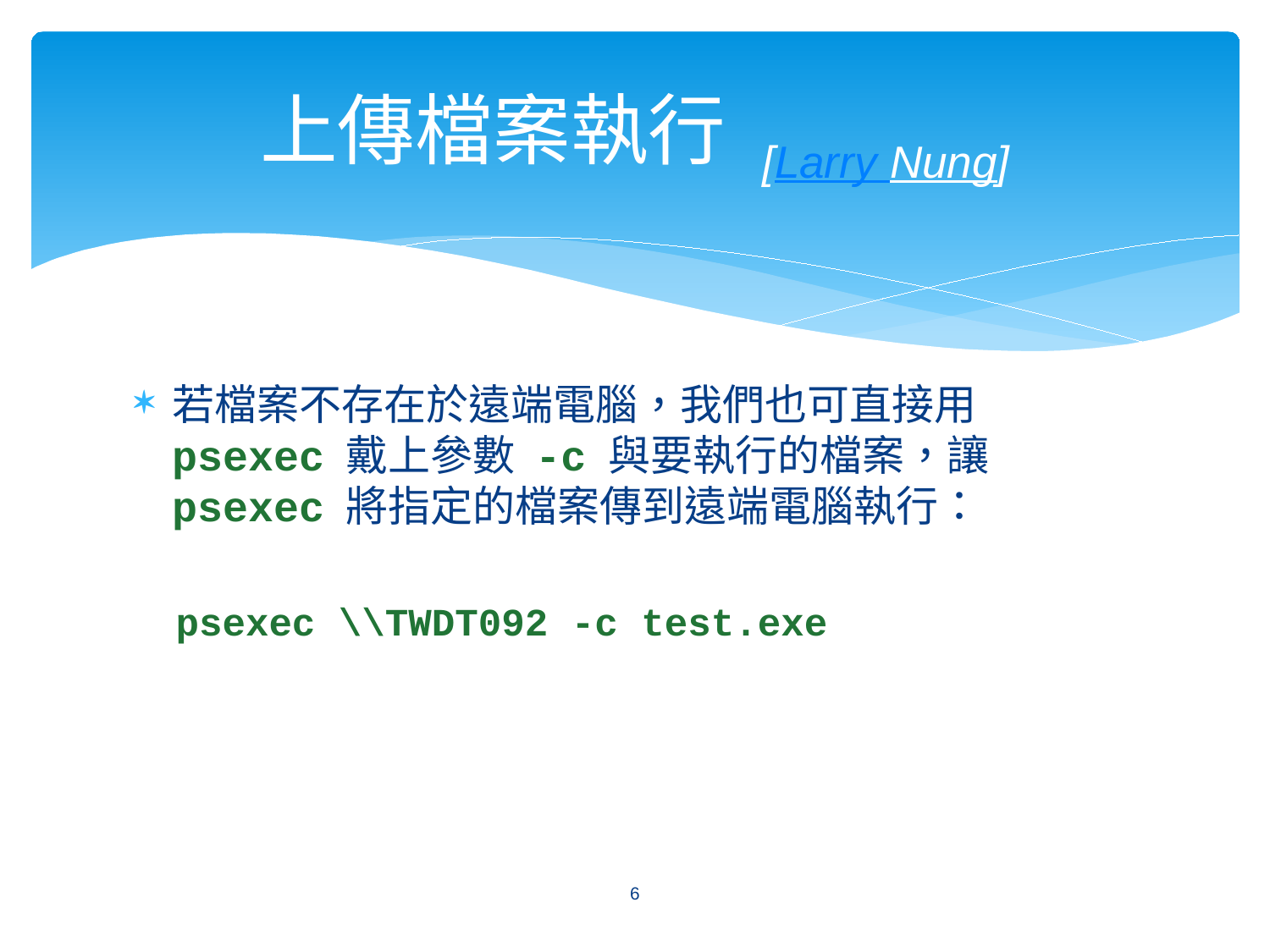

# 上傳檔案執行 [Larry Nung]
若檔案不存在於遠端電腦，我們也可直接用 psexec 戴上參數 -c 與要執行的檔案，讓 psexec 將指定的檔案傳到遠端電腦執行：

psexec \\TWDT092 -c test.exe
6